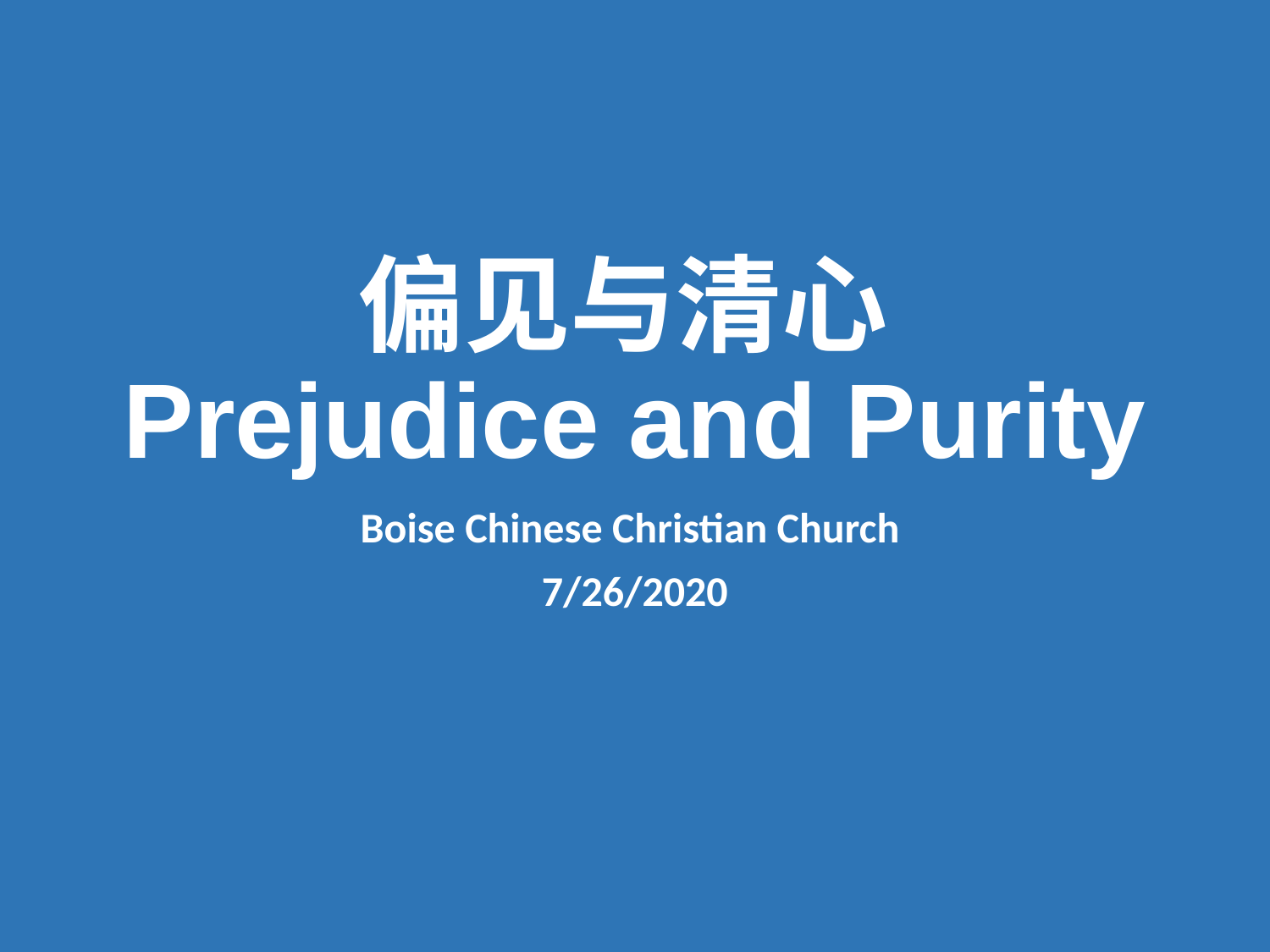

# 偏见与清心 Prejudice and Purity
Boise Chinese Christian Church
7/26/2020